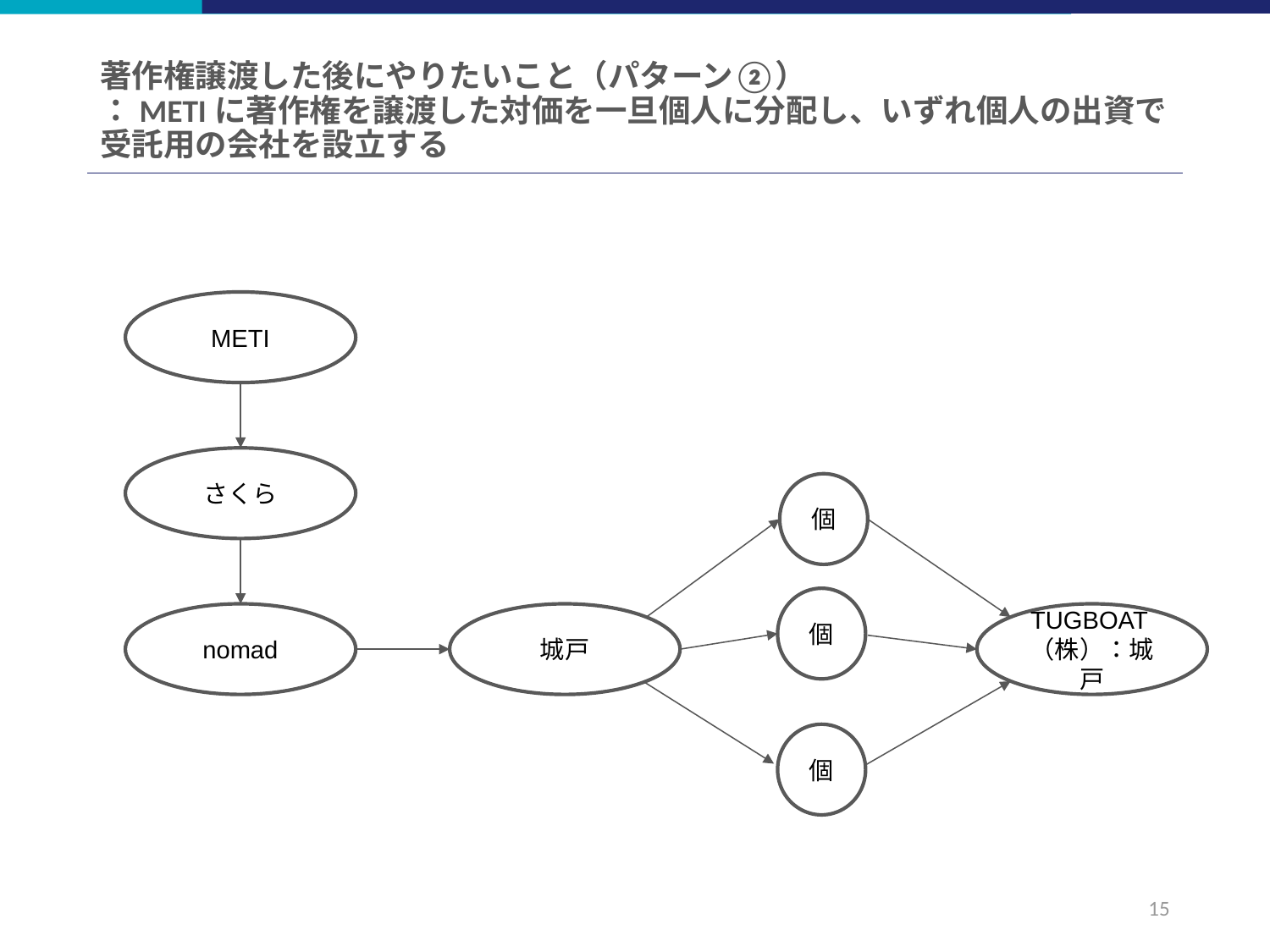

# 著作権譲渡した後にやりたいこと（パターン②） ：METIに著作権を譲渡した対価を一旦個人に分配し、いずれ個人の出資で受託用の会社を設立する
METI
さくら
個
個
TUGBOAT（株）：城戸
nomad
城戸
個
15